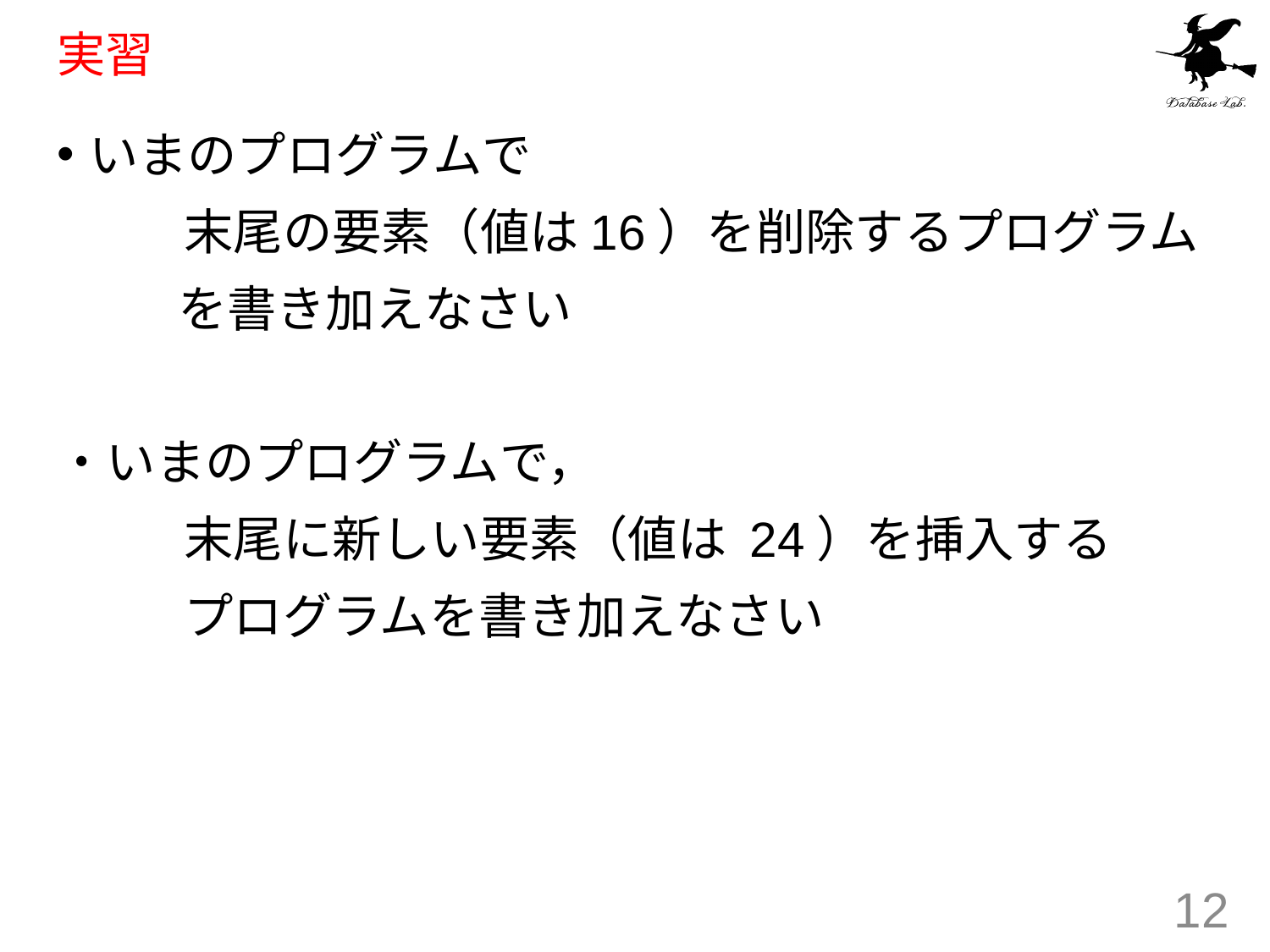

# 実習
いまのプログラムで
	末尾の要素（値は16）を削除するプログラム
　　  を書き加えなさい

・いまのプログラムで，
	末尾に新しい要素（値は 24）を挿入する
	プログラムを書き加えなさい
12